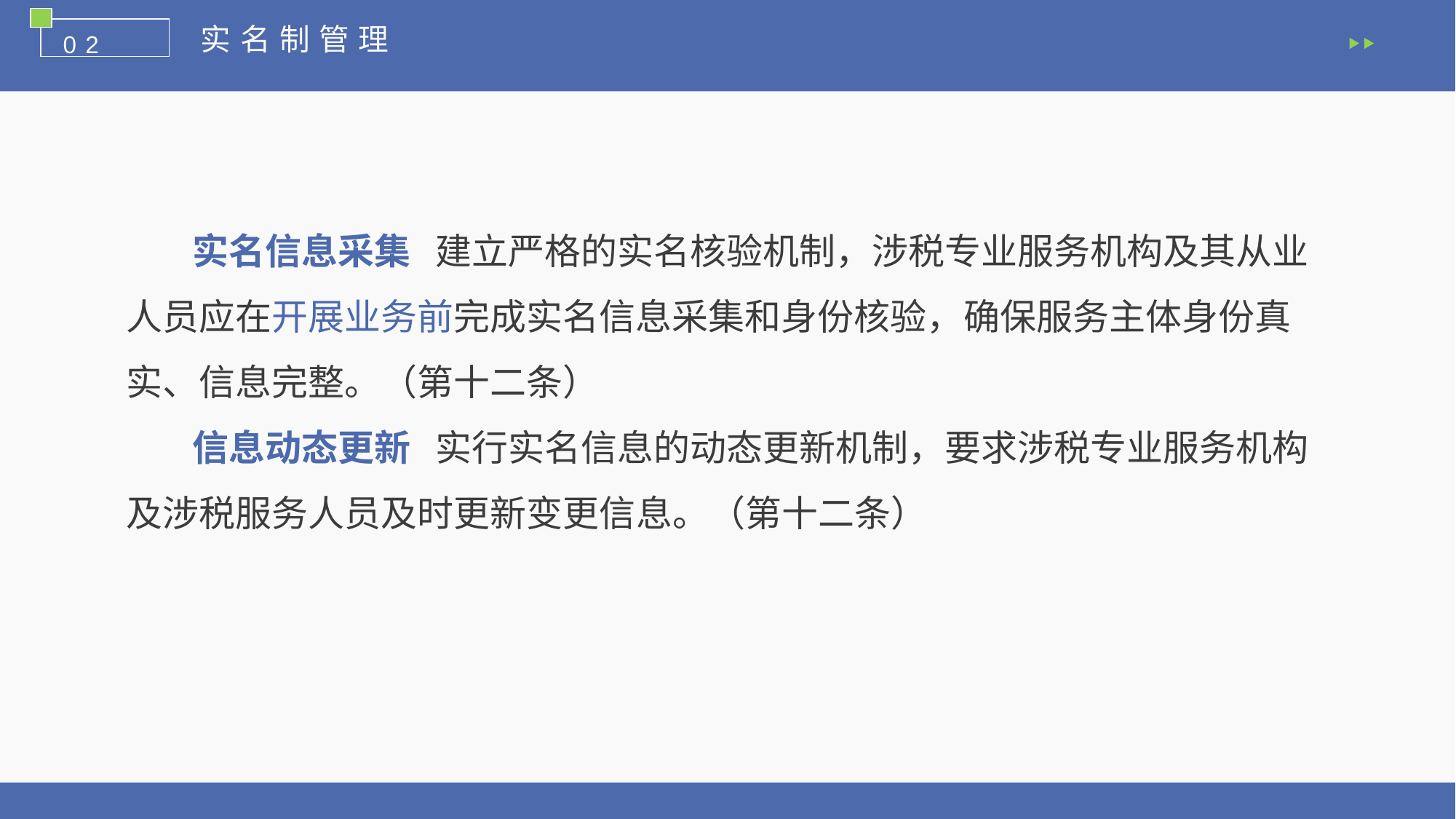

实名制管理

02

       实名信息采集   建立严格的实名核验机制，涉税专业服务机构及其从业人员应在开展业务前完成实名信息采集和身份核验，确保服务主体身份真实、信息完整。（第十二条）
       信息动态更新   实行实名信息的动态更新机制，要求涉税专业服务机构及涉税服务人员及时更新变更信息。（第十二条）